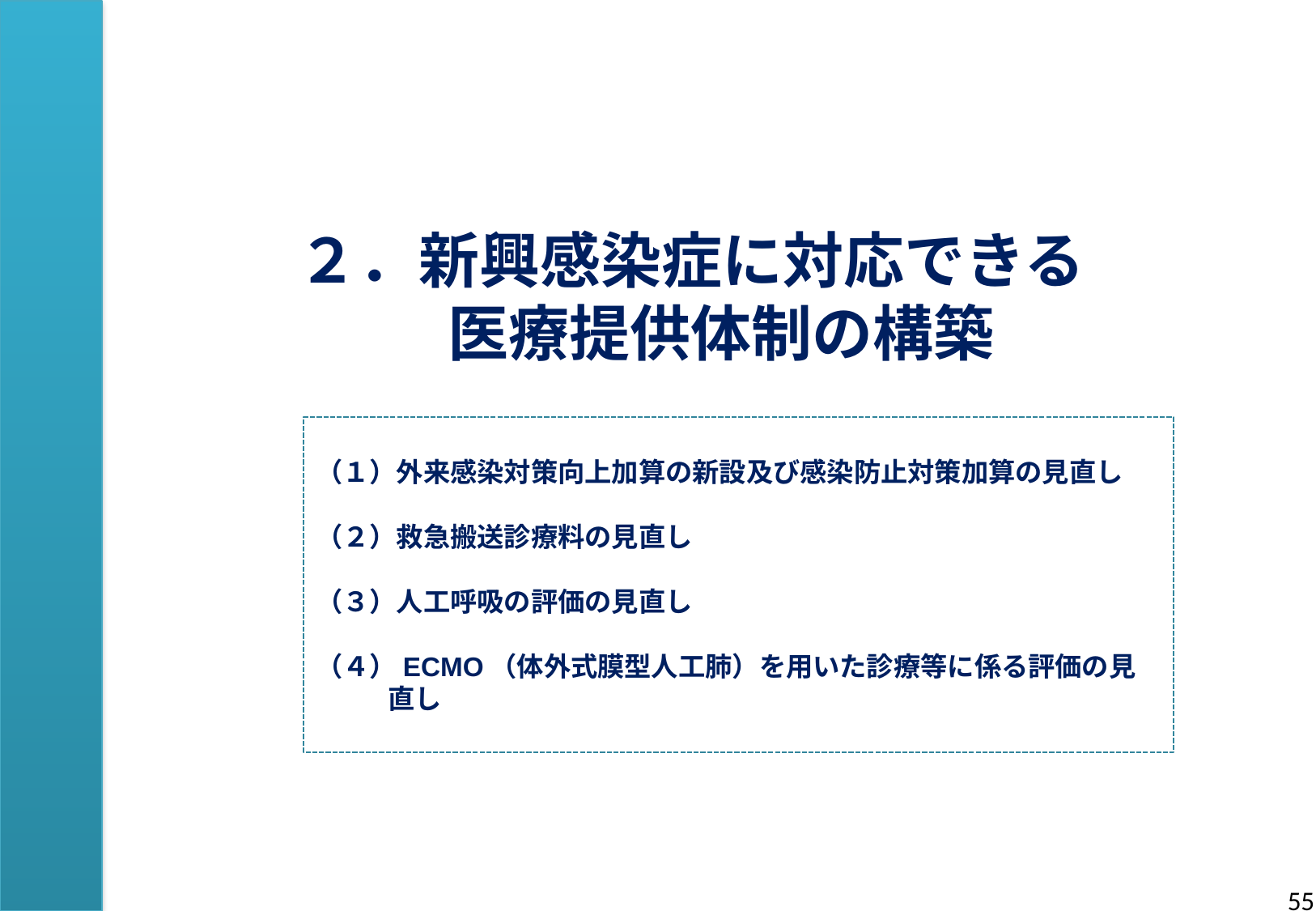

２．新興感染症に対応できる
　医療提供体制の構築

（１）外来感染対策向上加算の新設及び感染防止対策加算の見直し

（２）救急搬送診療料の見直し

（３）人工呼吸の評価の見直し

（４）ECMO（体外式膜型人工肺）を用いた診療等に係る評価の見直し

55